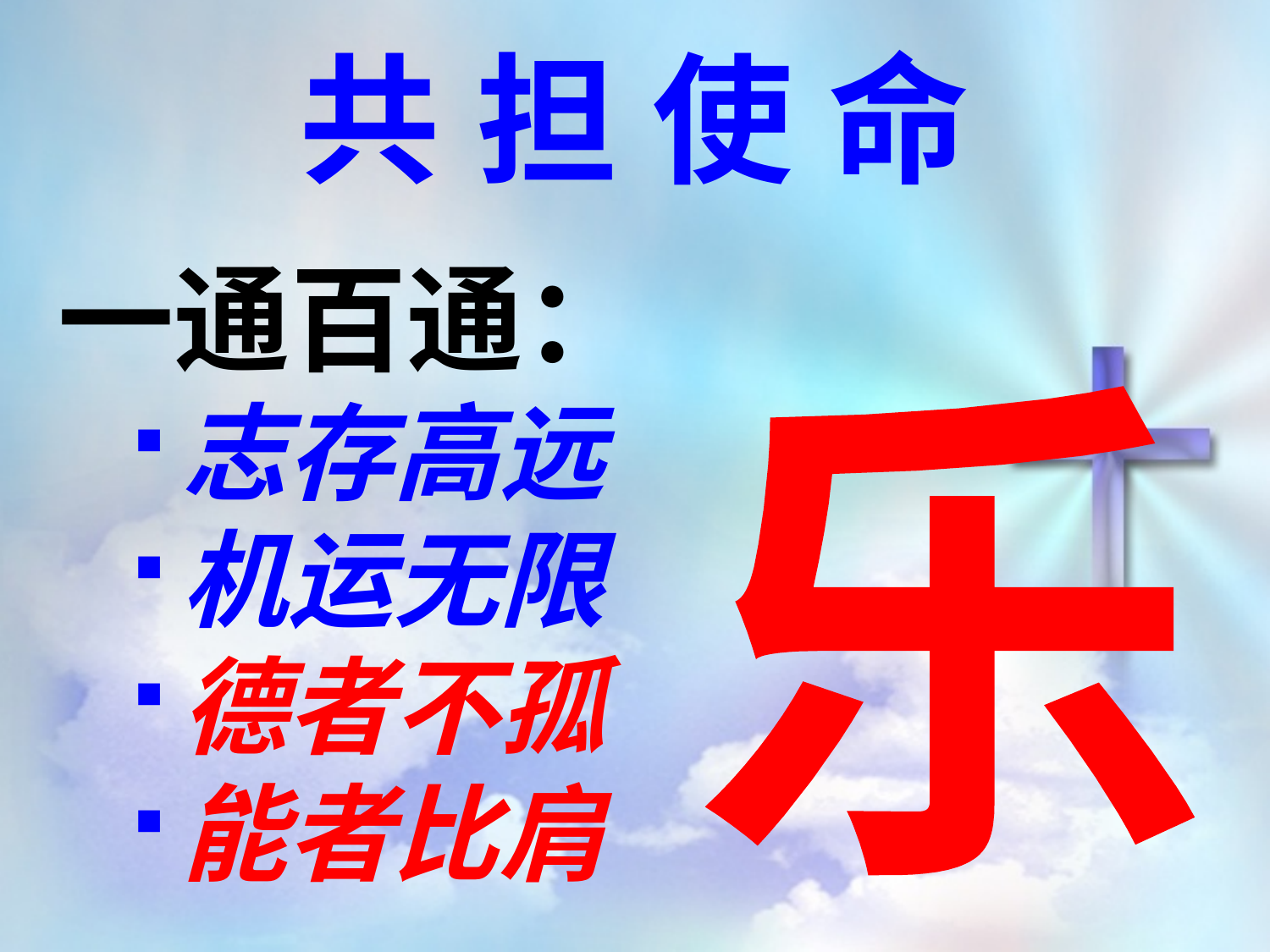

共担使命
一通百通：
志存高远
机运无限
德者不孤
能者比肩
乐